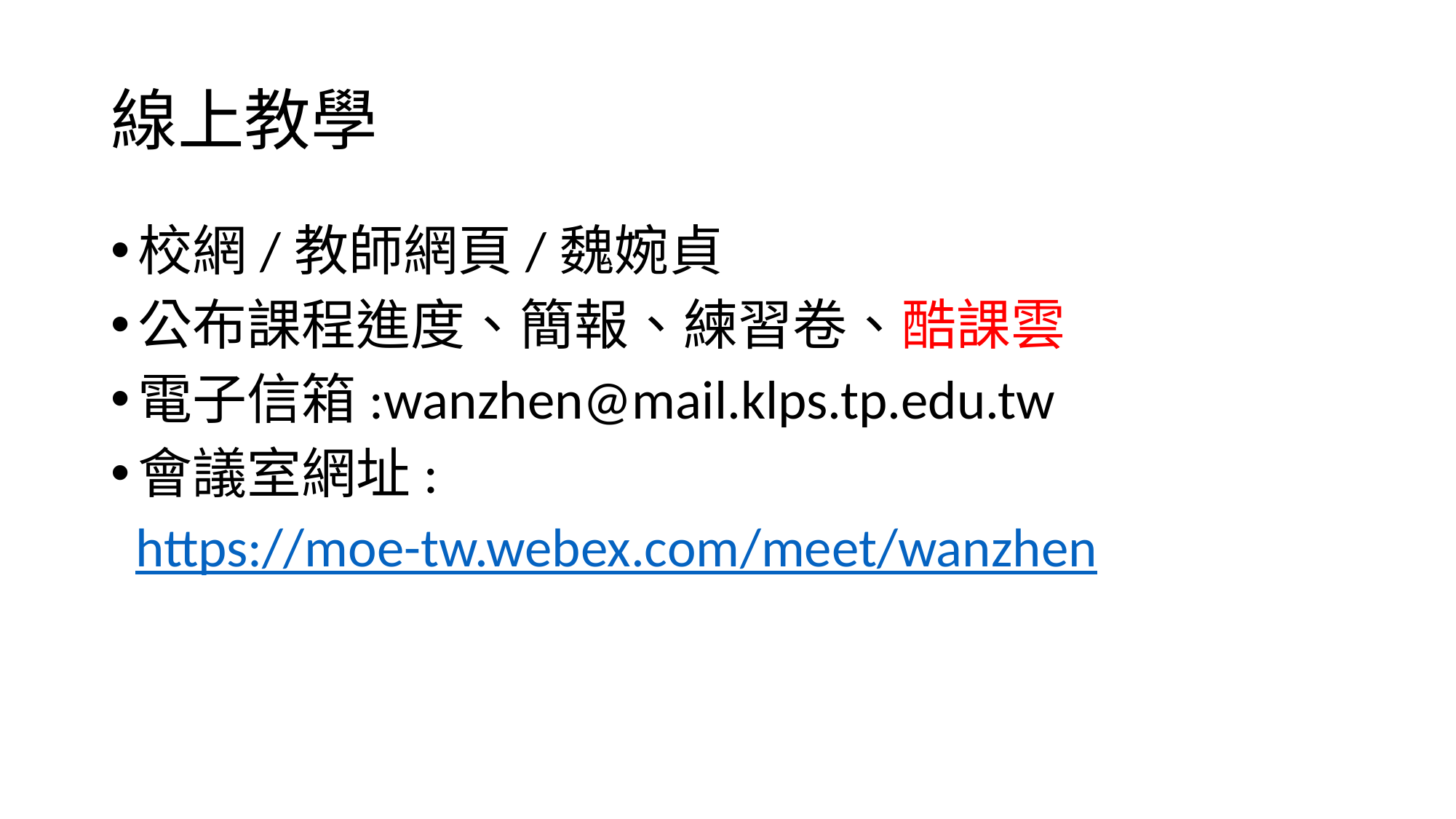

# 線上教學
校網/教師網頁/魏婉貞
公布課程進度、簡報、練習卷、酷課雲
電子信箱:wanzhen@mail.klps.tp.edu.tw
會議室網址:
  https://moe-tw.webex.com/meet/wanzhen